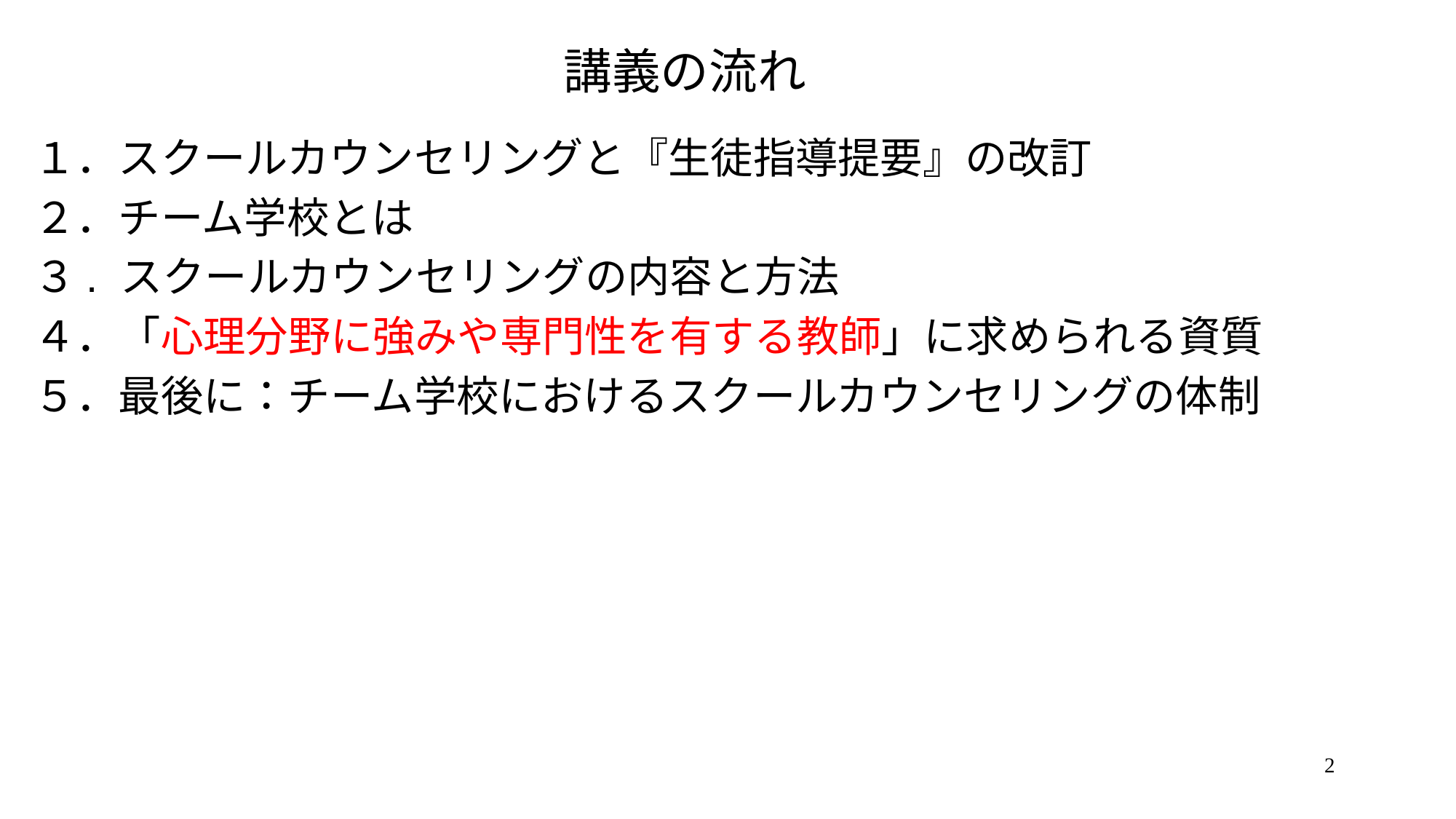

# 講義の流れ
１．スクールカウンセリングと『生徒指導提要』の改訂
２．チーム学校とは
３. スクールカウンセリングの内容と方法
４．「心理分野に強みや専門性を有する教師」に求められる資質
５．最後に：チーム学校におけるスクールカウンセリングの体制
2